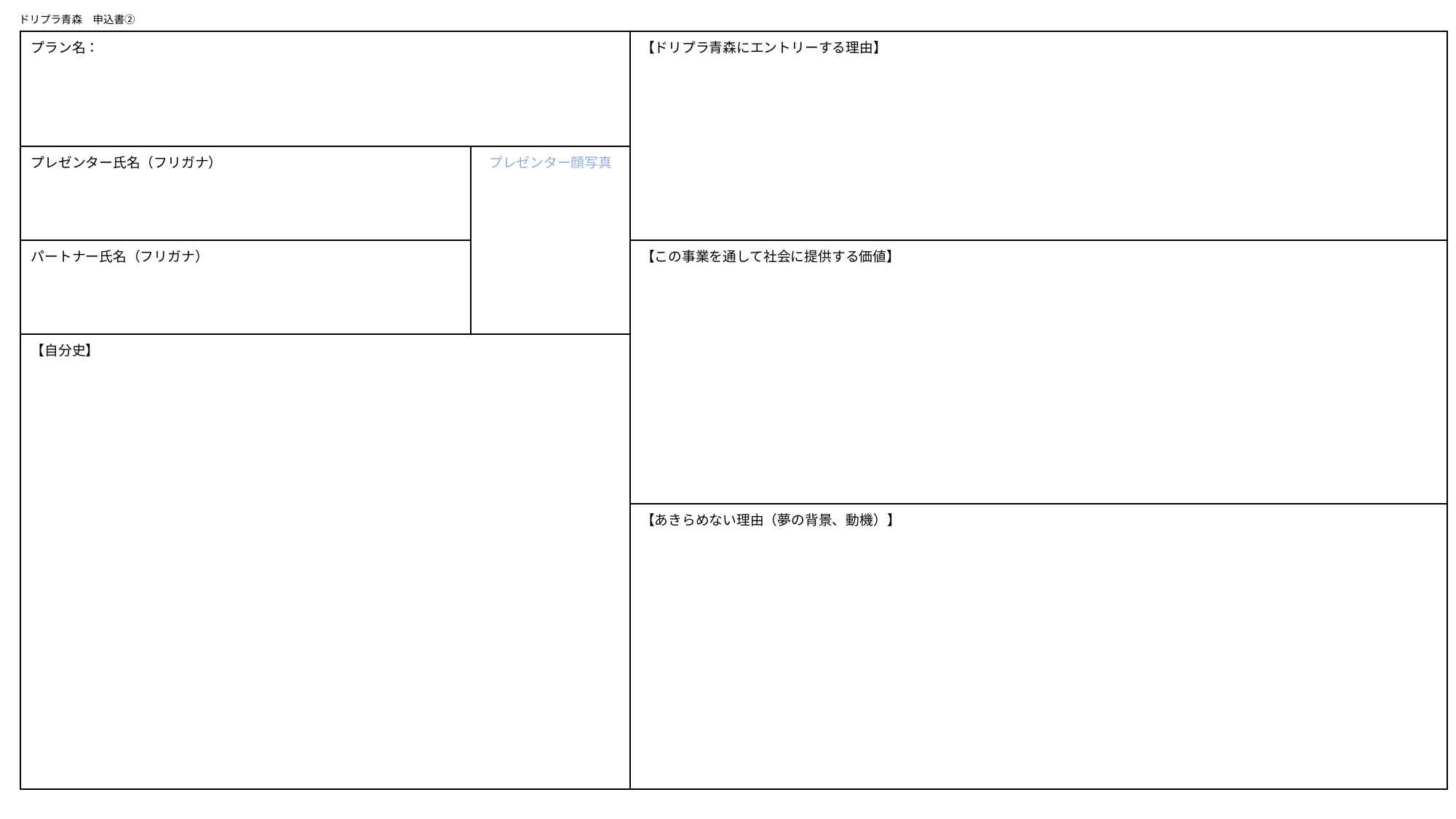

ドリプラ青森　申込書②
| プラン名： |  | 【ドリプラ青森にエントリーする理由】 |
| --- | --- | --- |
| プレゼンター氏名（フリガナ） | プレゼンター顔写真 |  |
| パートナー氏名（フリガナ） |  | 【この事業を通して社会に提供する価値】 |
| 【自分史】 |  |  |
|  |  | 【あきらめない理由（夢の背景、動機）】 |